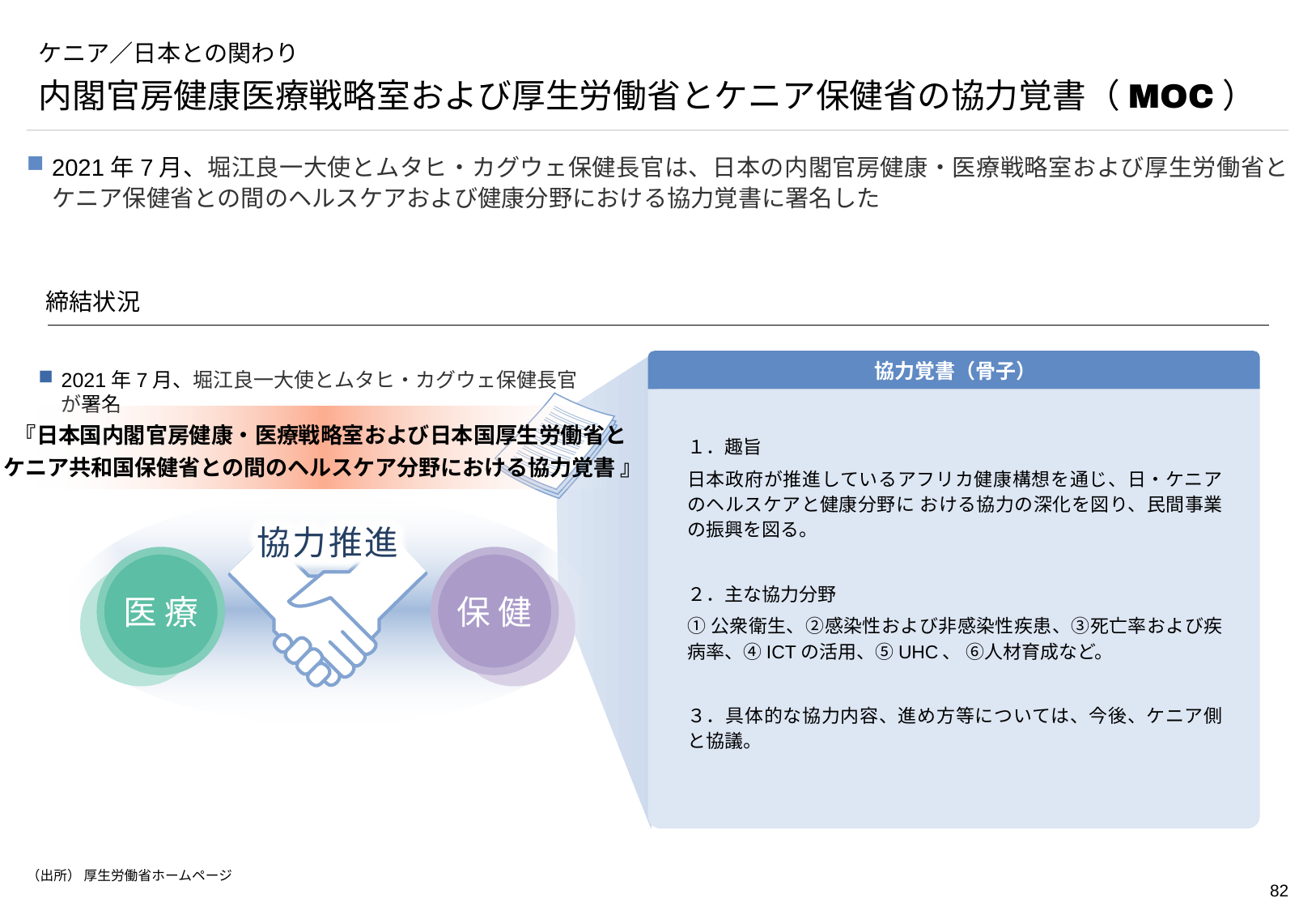

# ケニア／日本との関わり
内閣官房健康医療戦略室および厚生労働省とケニア保健省の協力覚書（MOC）
2021年7月、堀江良一大使とムタヒ・カグウェ保健長官は、日本の内閣官房健康・医療戦略室および厚生労働省とケニア保健省との間のヘルスケアおよび健康分野における協力覚書に署名した
締結状況

協力覚書（骨子）
2021年7月、堀江良一大使とムタヒ・カグウェ保健長官が署名

１．趣旨
日本政府が推進しているアフリカ健康構想を通じ、日・ケニアのヘルスケアと健康分野に おける協力の深化を図り、民間事業の振興を図る。

２．主な協力分野
①公衆衛生、②感染性および非感染性疾患、③死亡率および疾病率、④ICTの活用、⑤UHC、 ⑥人材育成など。

３．具体的な協力内容、進め方等については、今後、ケニア側と協議。

『日本国内閣官房健康・医療戦略室および日本国厚生労働省と
ケニア共和国保健省との間のヘルスケア分野における協力覚書 』

協力推進
協力推進

医 療

保 健

（出所） 厚生労働省ホームページ